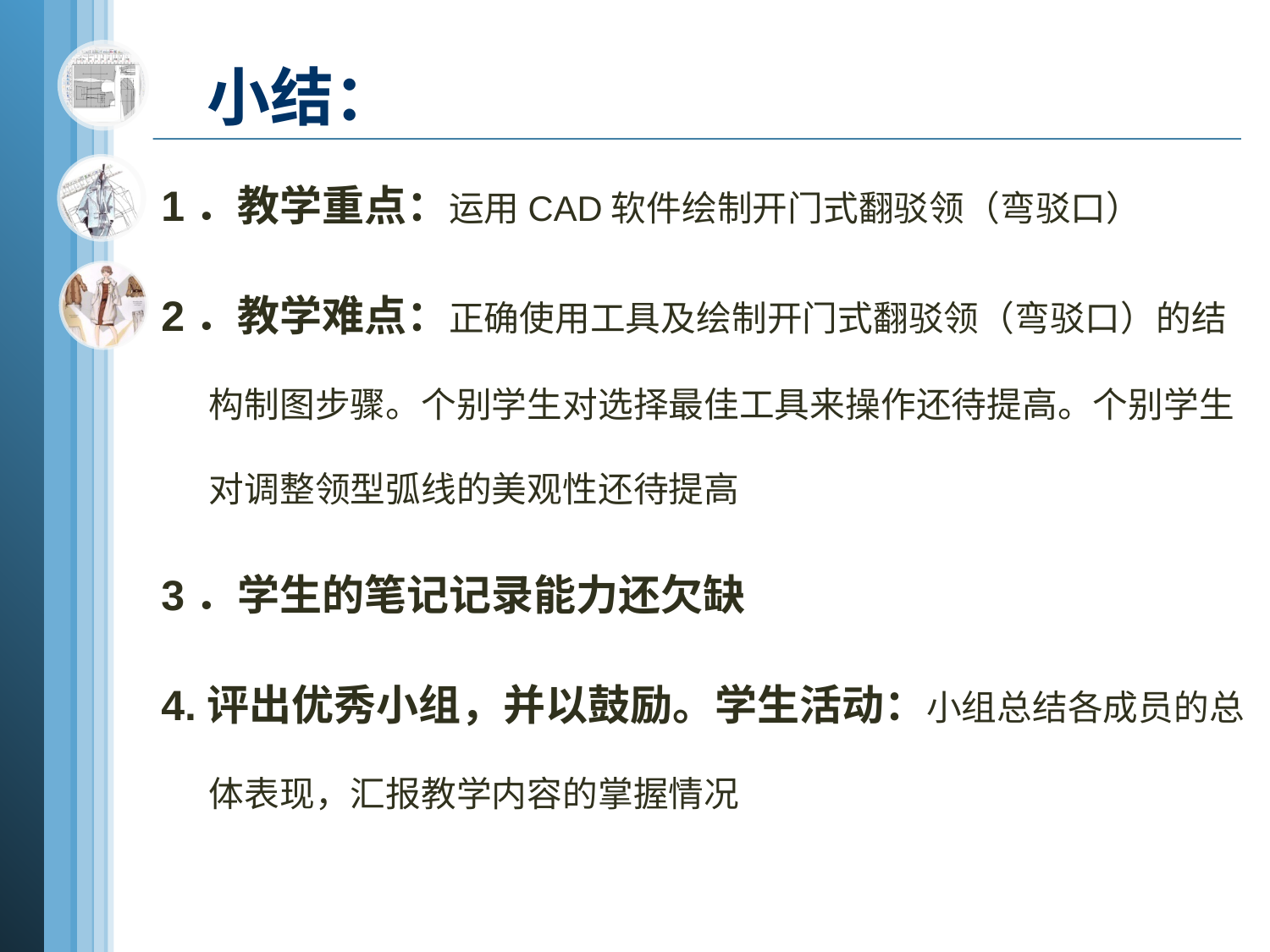

# 小结：
1．教学重点：运用CAD软件绘制开门式翻驳领（弯驳口）
2．教学难点：正确使用工具及绘制开门式翻驳领（弯驳口）的结构制图步骤。个别学生对选择最佳工具来操作还待提高。个别学生对调整领型弧线的美观性还待提高
3．学生的笔记记录能力还欠缺
4.评出优秀小组，并以鼓励。学生活动：小组总结各成员的总体表现，汇报教学内容的掌握情况